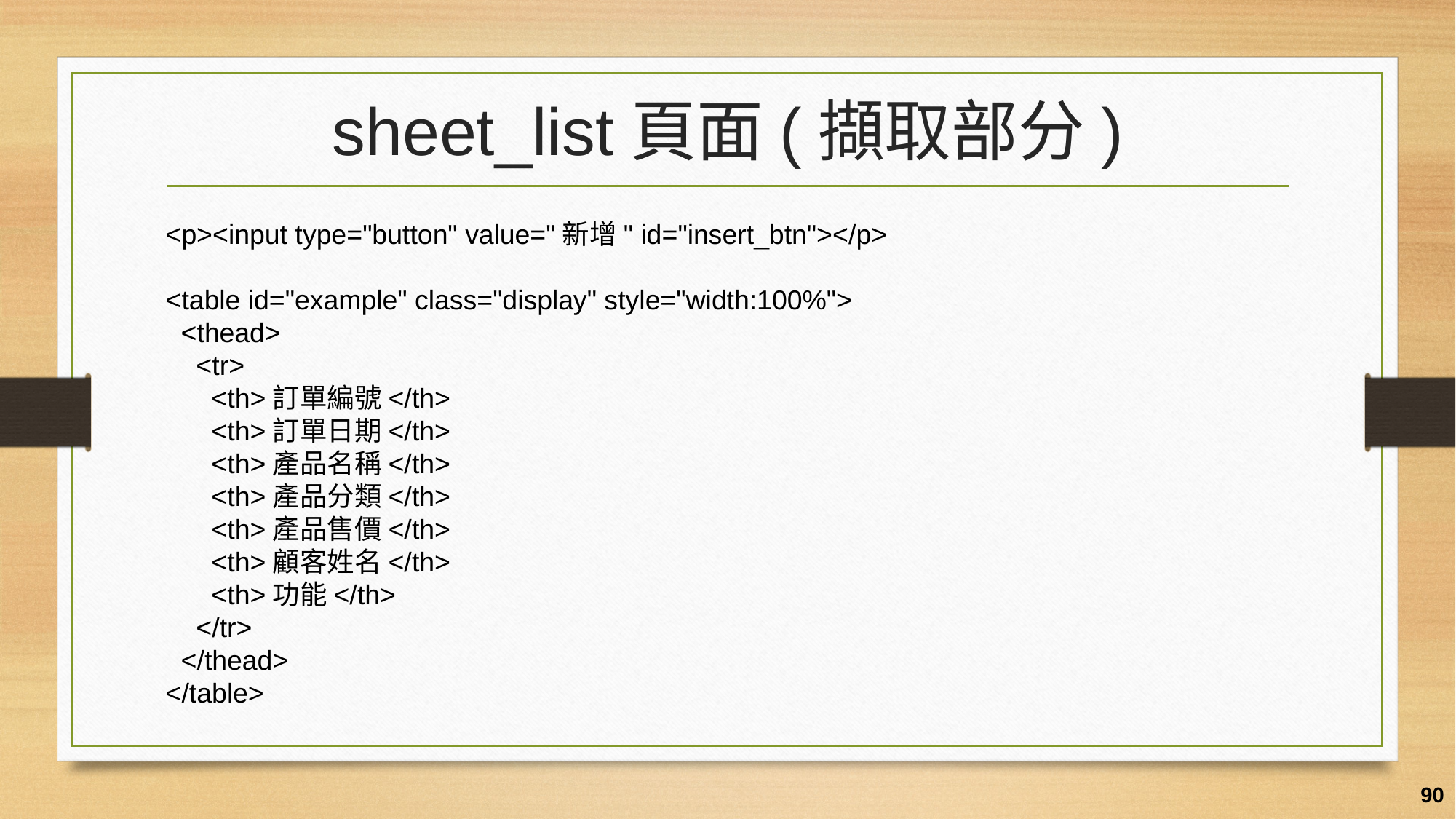

# sheet_list頁面(擷取部分)
<p><input type="button" value="新增" id="insert_btn"></p>

<table id="example" class="display" style="width:100%">
  <thead>
    <tr>
      <th>訂單編號</th>
      <th>訂單日期</th>
      <th>產品名稱</th>
      <th>產品分類</th>
      <th>產品售價</th>
      <th>顧客姓名</th>
      <th>功能</th>
    </tr>
  </thead>
</table>
90